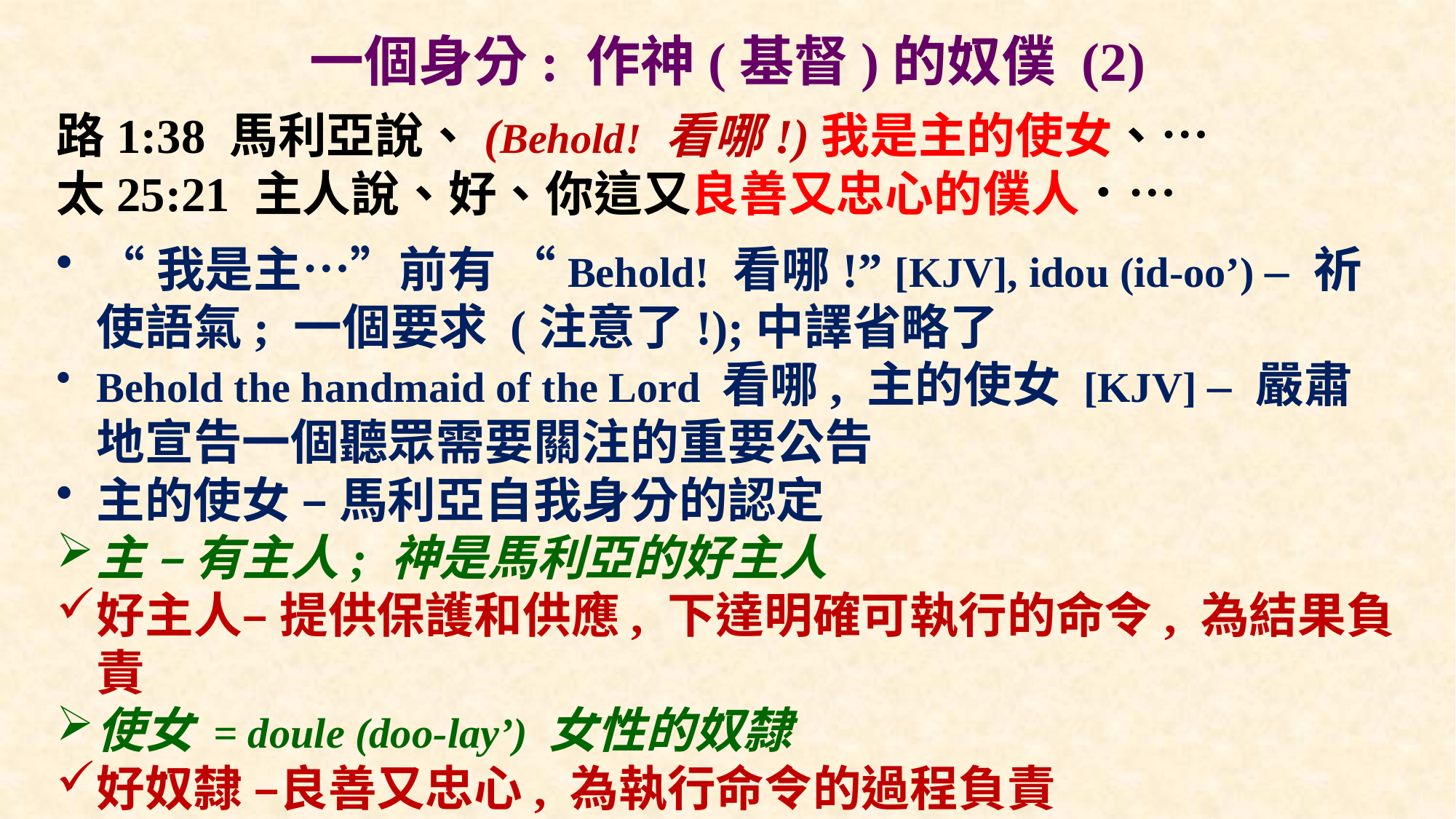

# 一個身分: 作神(基督)的奴僕 (2)
路1:38 馬利亞說、(Behold! 看哪!)我是主的使女、…
太25:21 主人說、好、你這又良善又忠心的僕人．…
“我是主…”前有 “Behold! 看哪!” [KJV], idou (id-oo’) – 祈使語氣; 一個要求 (注意了!);中譯省略了
Behold the handmaid of the Lord 看哪, 主的使女 [KJV] – 嚴肅地宣告一個聽眾需要關注的重要公告
主的使女 – 馬利亞自我身分的認定
主 – 有主人; 神是馬利亞的好主人
好主人– 提供保護和供應, 下達明確可執行的命令, 為結果負責
使女 = doule (doo-lay’) 女性的奴隸
好奴隸 –良善又忠心, 為執行命令的過程負責